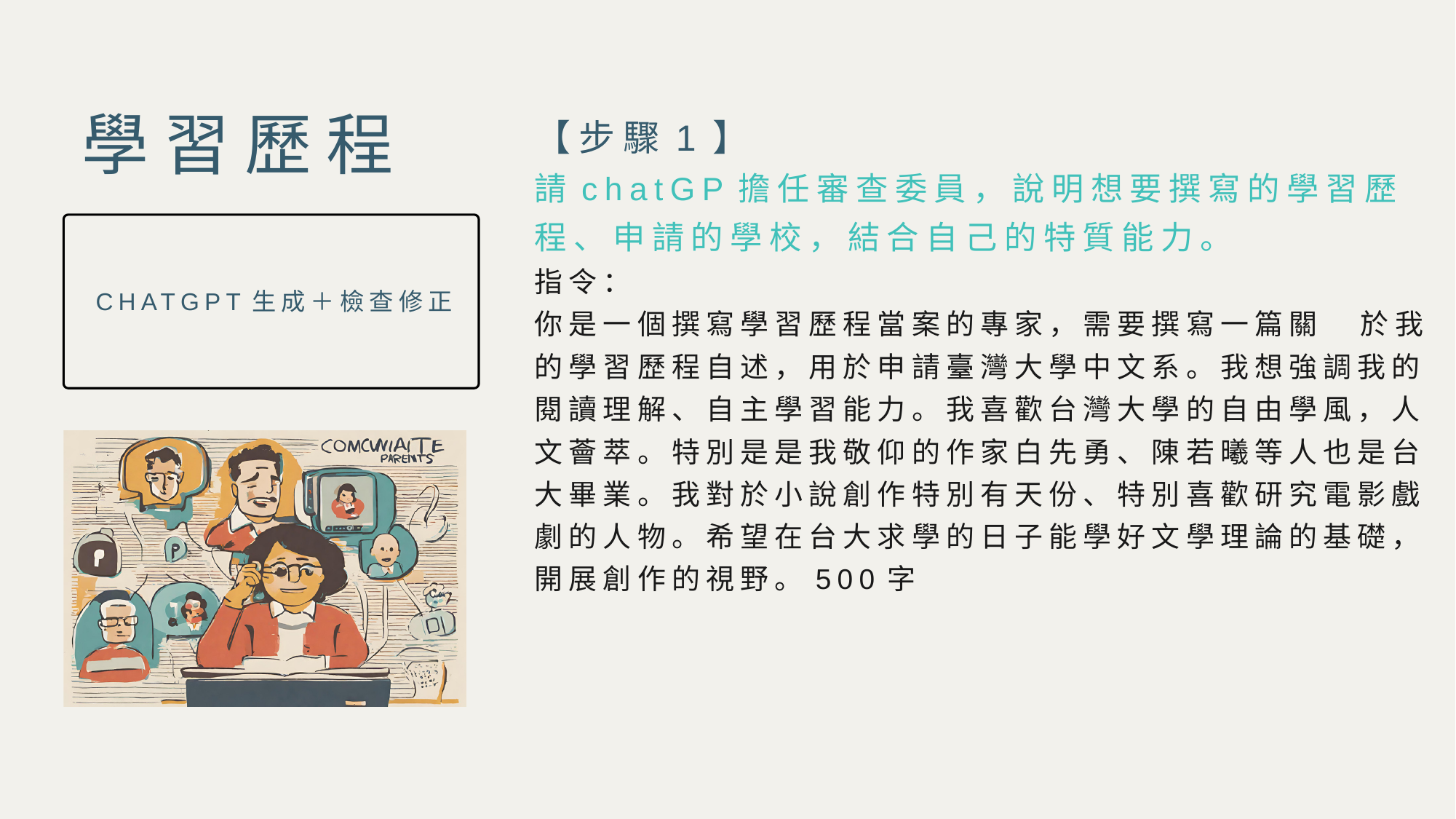

學習歷程

【步驟1】
請chatGP擔任審查委員，說明想要撰寫的學習歷程、申請的學校，結合自己的特質能力。
指令：
你是一個撰寫學習歷程當案的專家，需要撰寫一篇關   於我的學習歷程自述，用於申請臺灣大學中文系。我想強調我的閱讀理解、自主學習能力。我喜歡台灣大學的自由學風，人文薈萃。特別是是我敬仰的作家白先勇、陳若曦等人也是台大畢業。我對於小說創作特別有天份、特別喜歡研究電影戲劇的人物。希望在台大求學的日子能學好文學理論的基礎，開展創作的視野。500字

 CHATGPT生成＋檢查修正